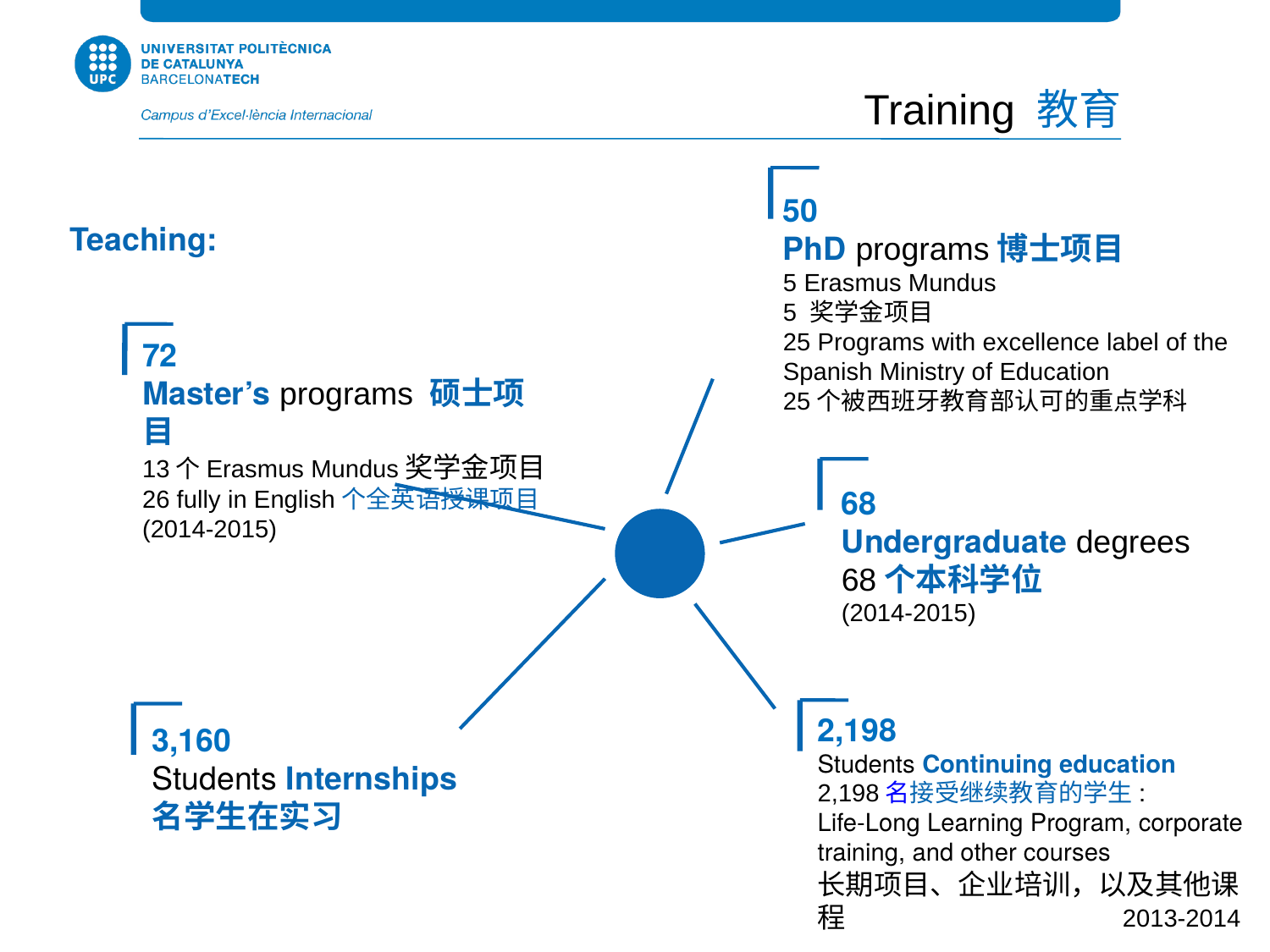

Training 教育

50
PhD programs博士项目
5 Erasmus Mundus
5 奖学金项目
25 Programs with excellence label of the Spanish Ministry of Education
25个被西班牙教育部认可的重点学科

Teaching:

72
Master’s programs 硕士项目
13个Erasmus Mundus奖学金项目
26 fully in English个全英语授课项目
(2014-2015)

68
Undergraduate degrees
68个本科学位
(2014-2015)

2,198
Students Continuing education   2,198名接受继续教育的学生:
Life-Long Learning Program, corporate training, and other courses
长期项目、企业培训，以及其他课程

3,160
Students Internships
名学生在实习

2013-2014